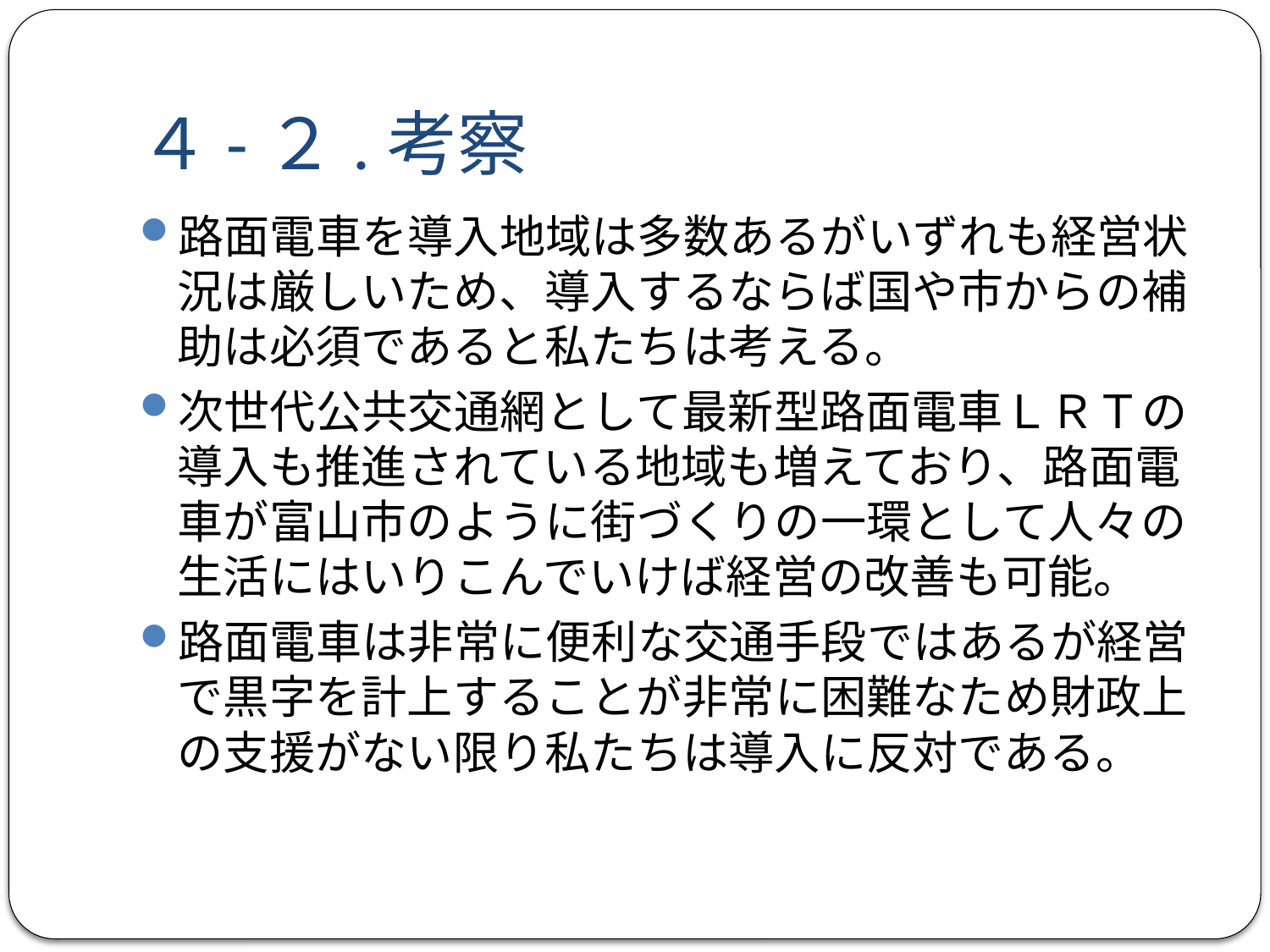

# ４-２.考察
路面電車を導入地域は多数あるがいずれも経営状況は厳しいため、導入するならば国や市からの補助は必須であると私たちは考える。
次世代公共交通網として最新型路面電車ＬＲＴの導入も推進されている地域も増えており、路面電車が富山市のように街づくりの一環として人々の生活にはいりこんでいけば経営の改善も可能。
路面電車は非常に便利な交通手段ではあるが経営で黒字を計上することが非常に困難なため財政上の支援がない限り私たちは導入に反対である。